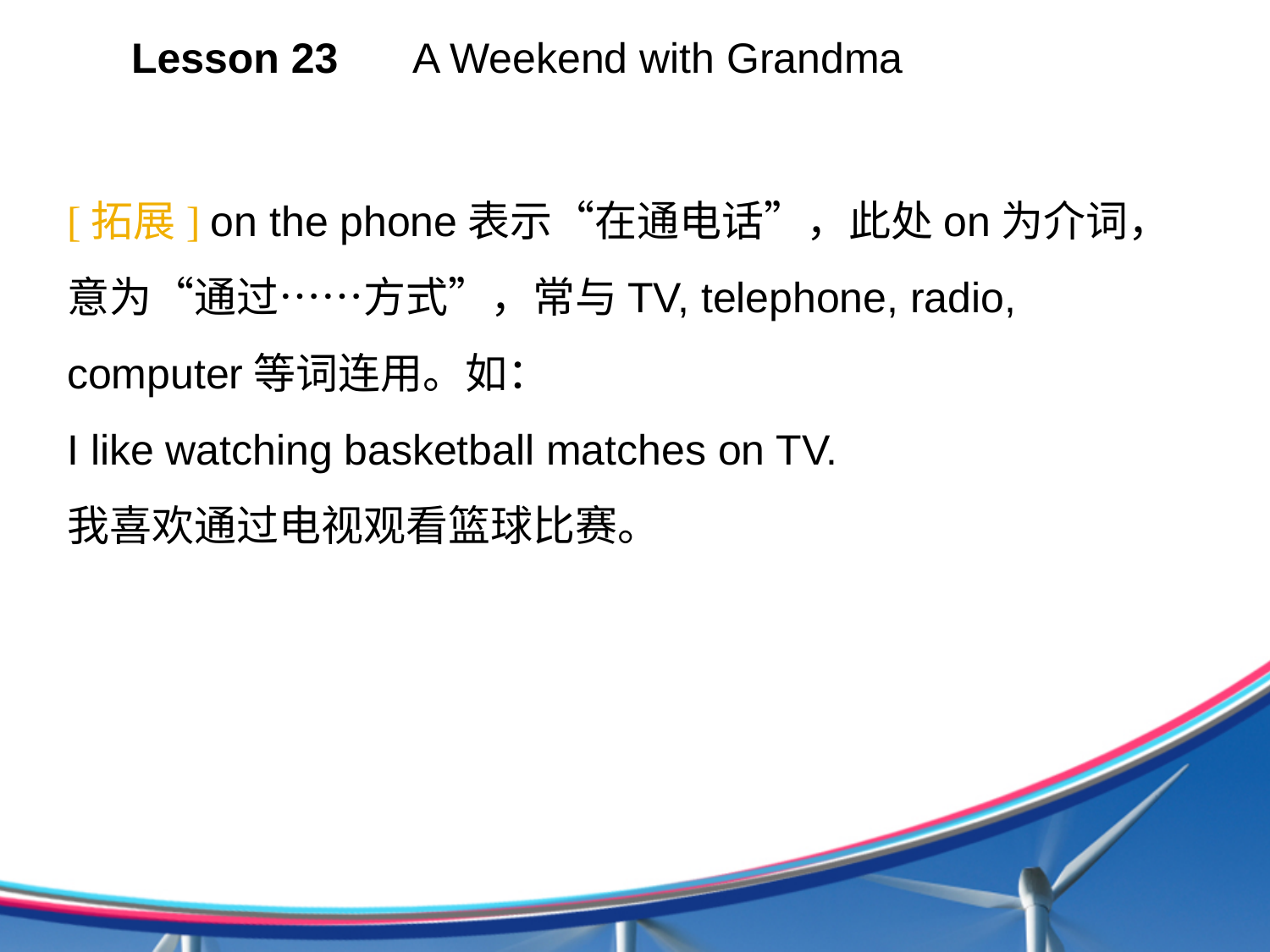

Lesson 23 　A Weekend with Grandma
[拓展] on the phone表示“在通电话”，此处on为介词，意为“通过……方式”，常与TV, telephone, radio, computer等词连用。如：
I like watching basketball matches on TV.
我喜欢通过电视观看篮球比赛。